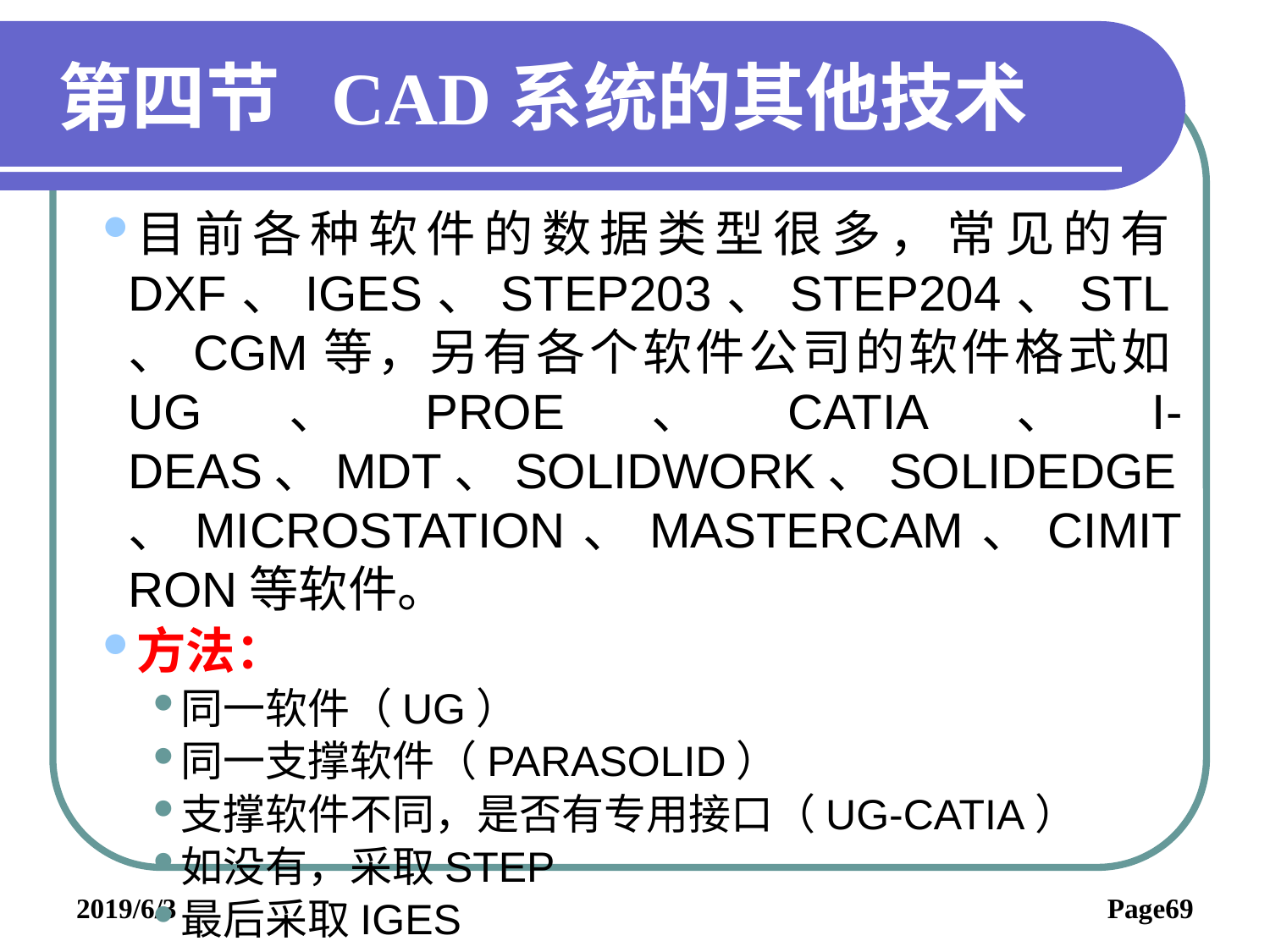

# 第四节  CAD系统的其他技术
目前各种软件的数据类型很多，常见的有DXF、IGES、STEP203、STEP204、STL、CGM等，另有各个软件公司的软件格式如UG、PROE、CATIA、I-DEAS、MDT、SOLIDWORK、SOLIDEDGE、MICROSTATION、MASTERCAM、CIMITRON等软件。
方法：
同一软件（UG）
同一支撑软件（PARASOLID）
支撑软件不同，是否有专用接口（UG-CATIA）
如没有，采取STEP
最后采取IGES
2019/6/3
Page69